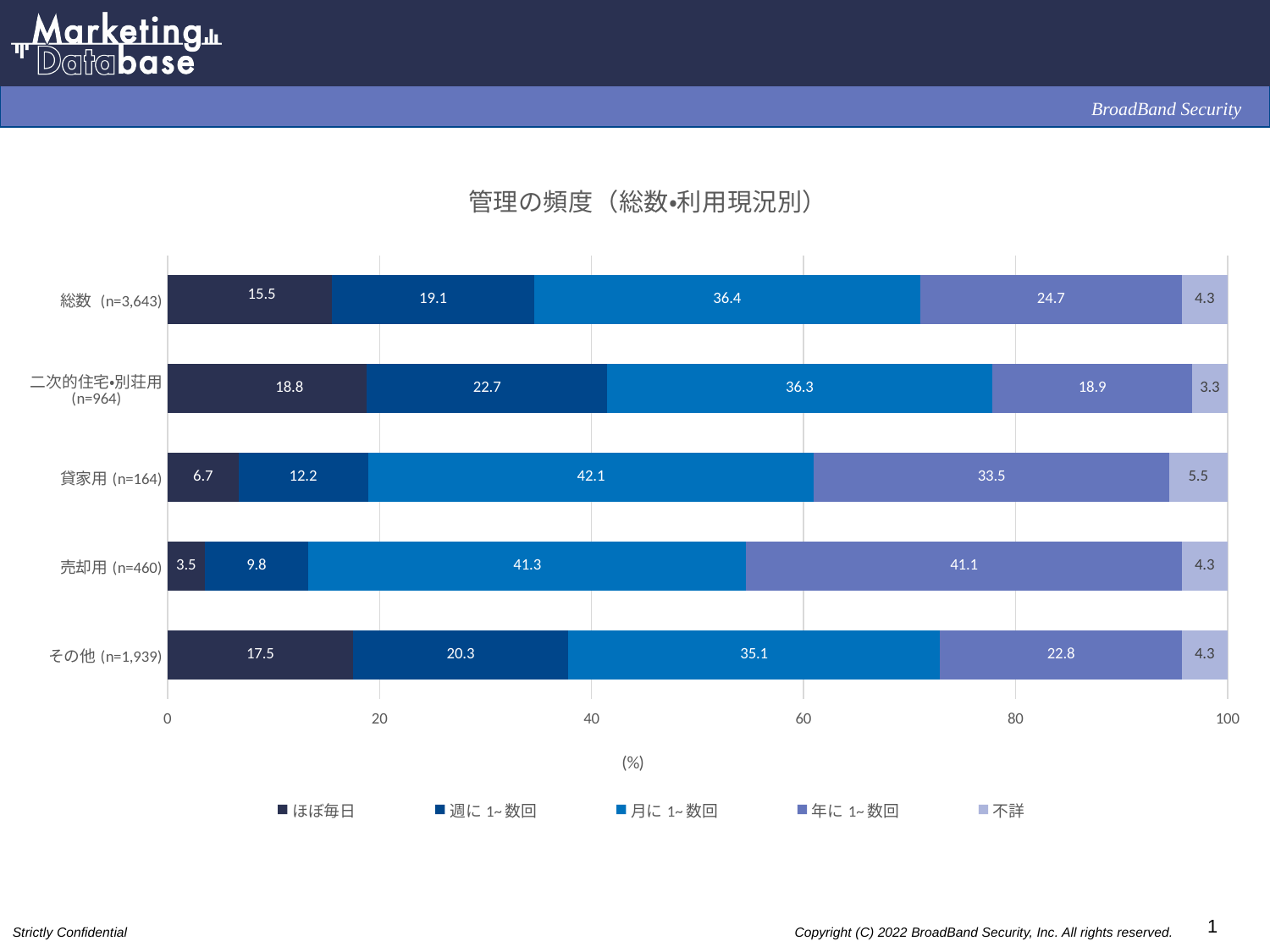

### Chart: 管理の頻度（総数・利用現況別）

| Category | ほぼ毎日 | 週に1~数回 | 月に1~数回 | 年に1~数回 | 不詳 |
|---|---|---|---|---|---|
| 総数 (n=3,643) | 15.5 | 19.1 | 36.4 | 24.7 | 4.3 |
| 二次的住宅・別荘用 (n=964) | 18.8 | 22.7 | 36.3 | 18.9 | 3.3000000000000003 |
| 貸家用(n=164) | 6.7 | 12.2 | 42.1 | 33.5 | 5.5 |
| 売却用(n=460) | 3.5000000000000004 | 9.8 | 41.3 | 41.099999999999994 | 4.3 |
| その他(n=1,939) | 17.5 | 20.3 | 35.099999999999994 | 22.8 | 4.3 |